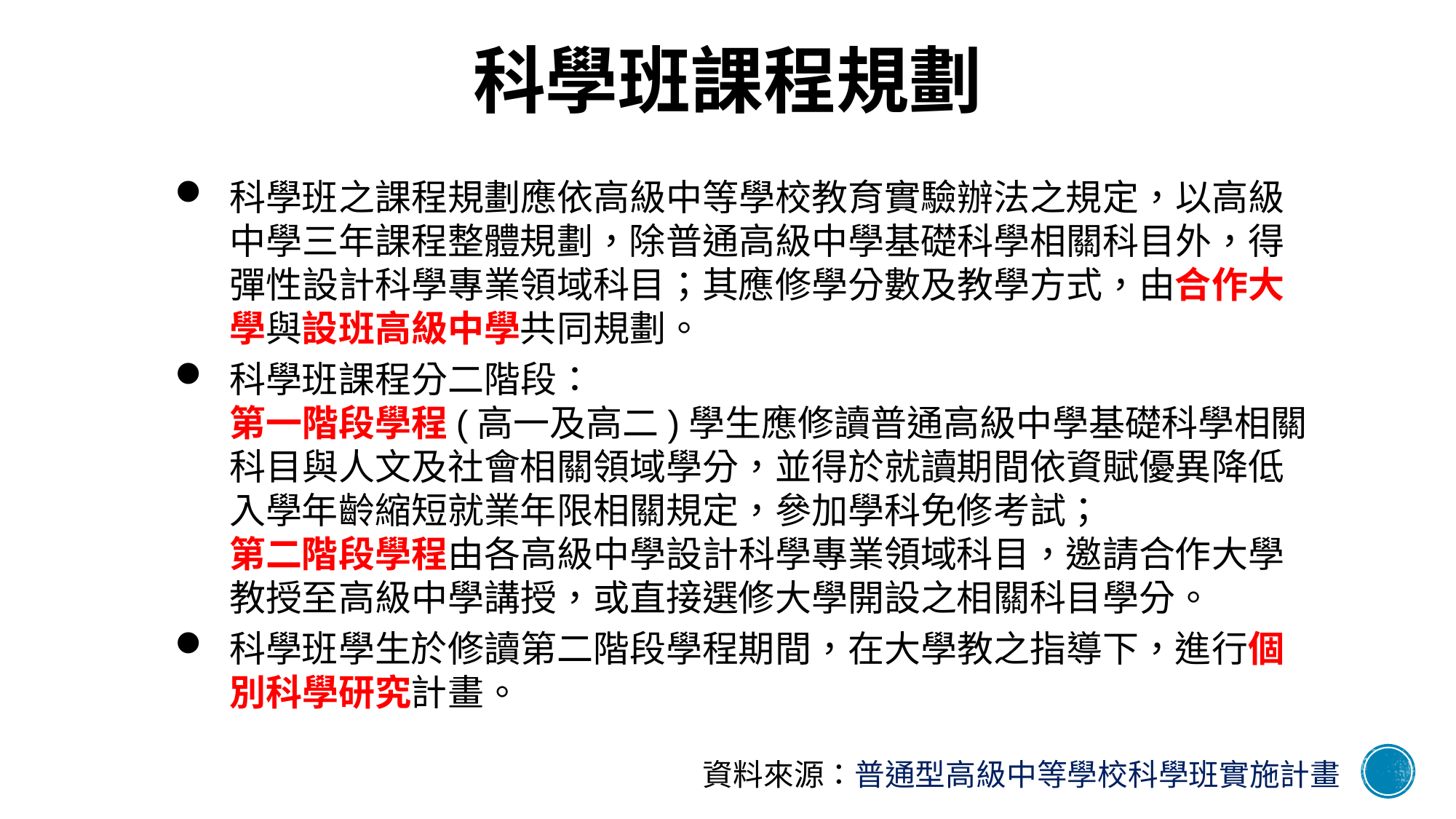

# 科學班課程規劃
科學班之課程規劃應依高級中等學校教育實驗辦法之規定，以高級中學三年課程整體規劃，除普通高級中學基礎科學相關科目外，得彈性設計科學專業領域科目；其應修學分數及教學方式，由合作大學與設班高級中學共同規劃。
科學班課程分二階段：
第一階段學程(高一及高二)學生應修讀普通高級中學基礎科學相關科目與人文及社會相關領域學分，並得於就讀期間依資賦優異降低入學年齡縮短就業年限相關規定，參加學科免修考試；
第二階段學程由各高級中學設計科學專業領域科目，邀請合作大學教授至高級中學講授，或直接選修大學開設之相關科目學分。
科學班學生於修讀第二階段學程期間，在大學教之指導下，進行個別科學研究計畫。
資料來源：普通型高級中等學校科學班實施計畫